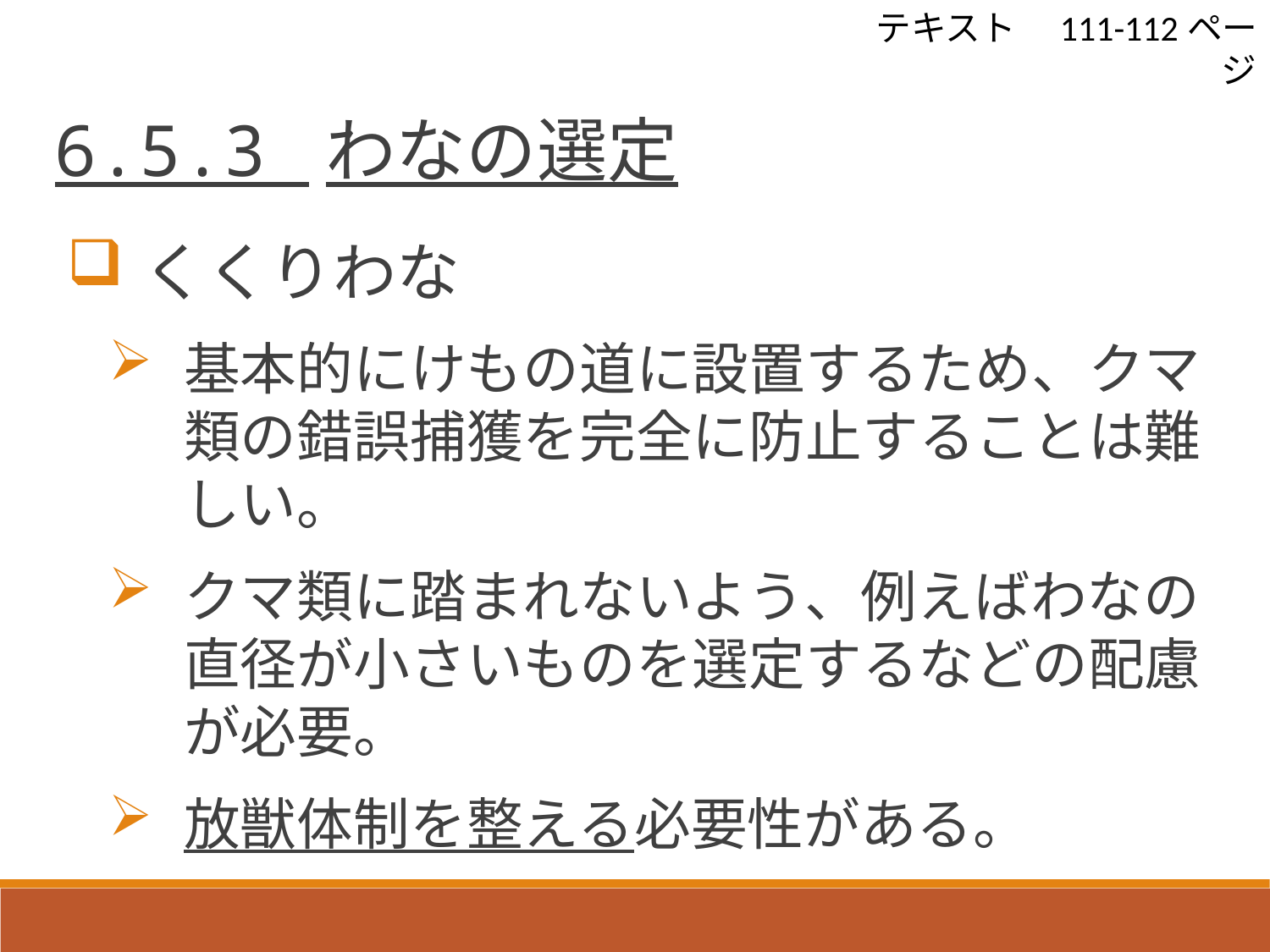

テキスト　111-112ページ
 6.5.3 わなの選定
くくりわな
基本的にけもの道に設置するため、クマ類の錯誤捕獲を完全に防止することは難しい。
クマ類に踏まれないよう、例えばわなの直径が小さいものを選定するなどの配慮が必要。
放獣体制を整える必要性がある。